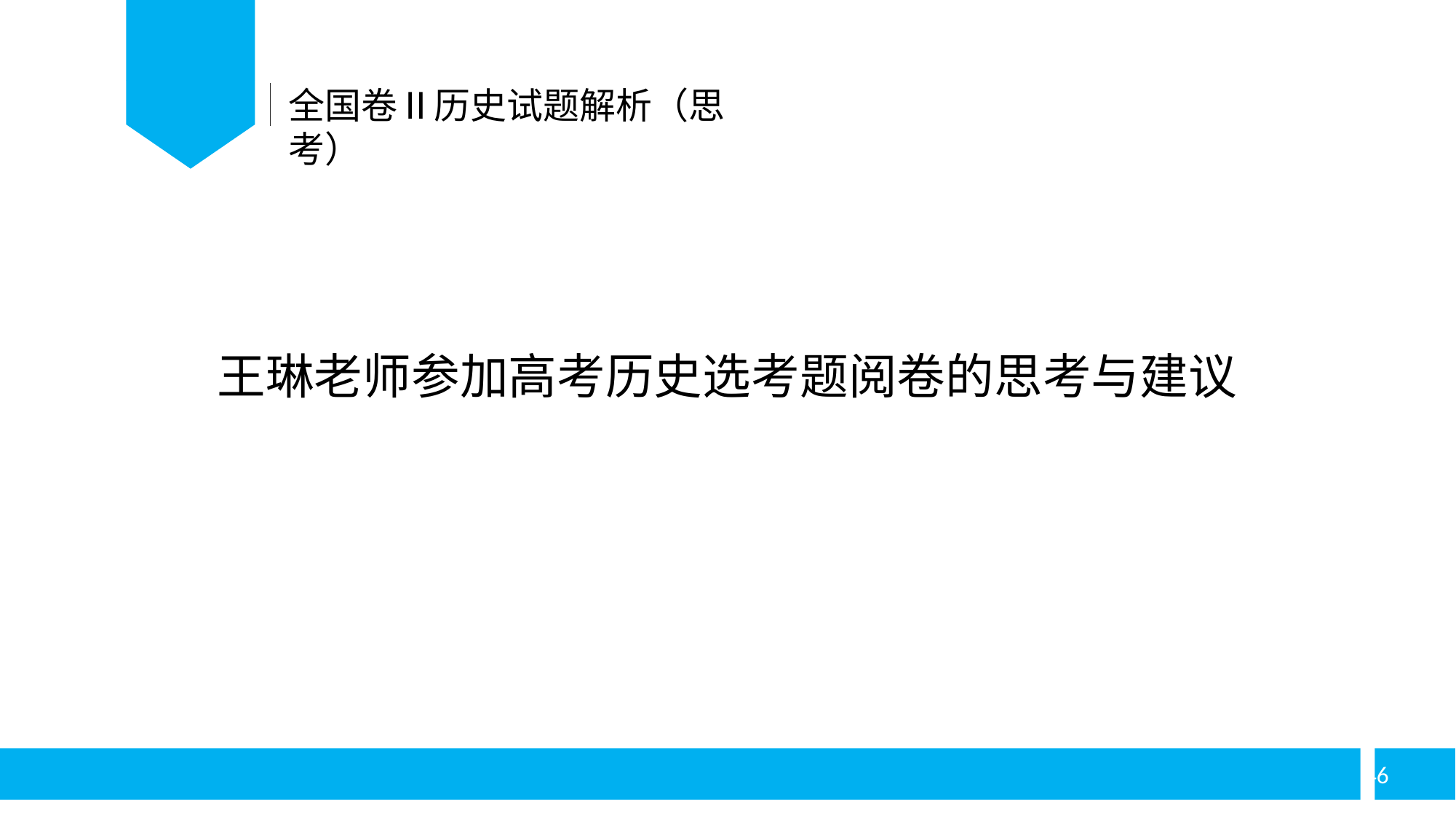

全国卷Ⅱ历史试题解析（思考）
王琳老师参加高考历史选考题阅卷的思考与建议